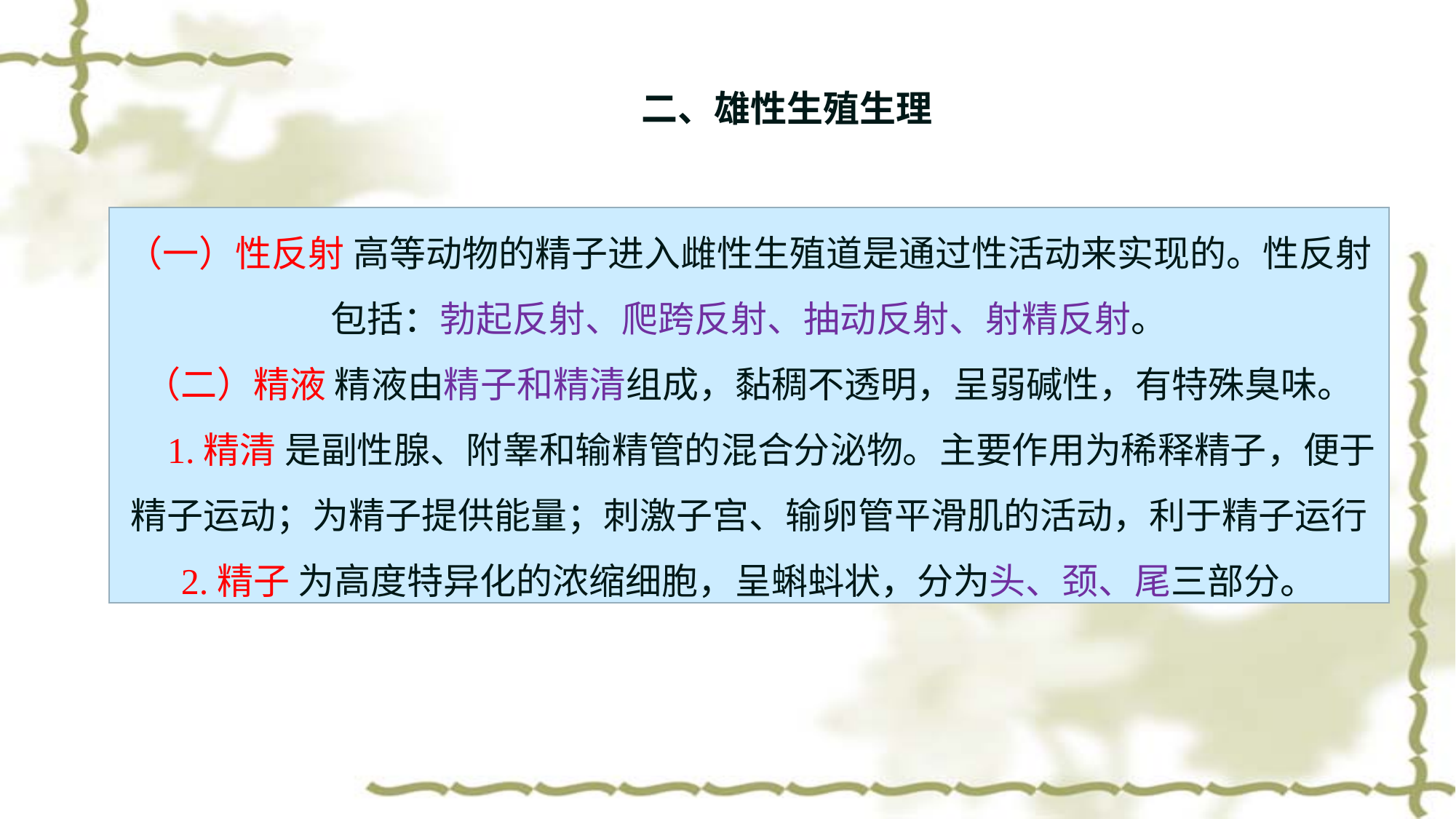

二、雄性生殖生理
（一）性反射 高等动物的精子进入雌性生殖道是通过性活动来实现的。性反射包括：勃起反射、爬跨反射、抽动反射、射精反射。
（二）精液 精液由精子和精清组成，黏稠不透明，呈弱碱性，有特殊臭味。
     1.精清 是副性腺、附睾和输精管的混合分泌物。主要作用为稀释精子，便于精子运动；为精子提供能量；刺激子宫、输卵管平滑肌的活动，利于精子运行
2.精子 为高度特异化的浓缩细胞，呈蝌蚪状，分为头、颈、尾三部分。